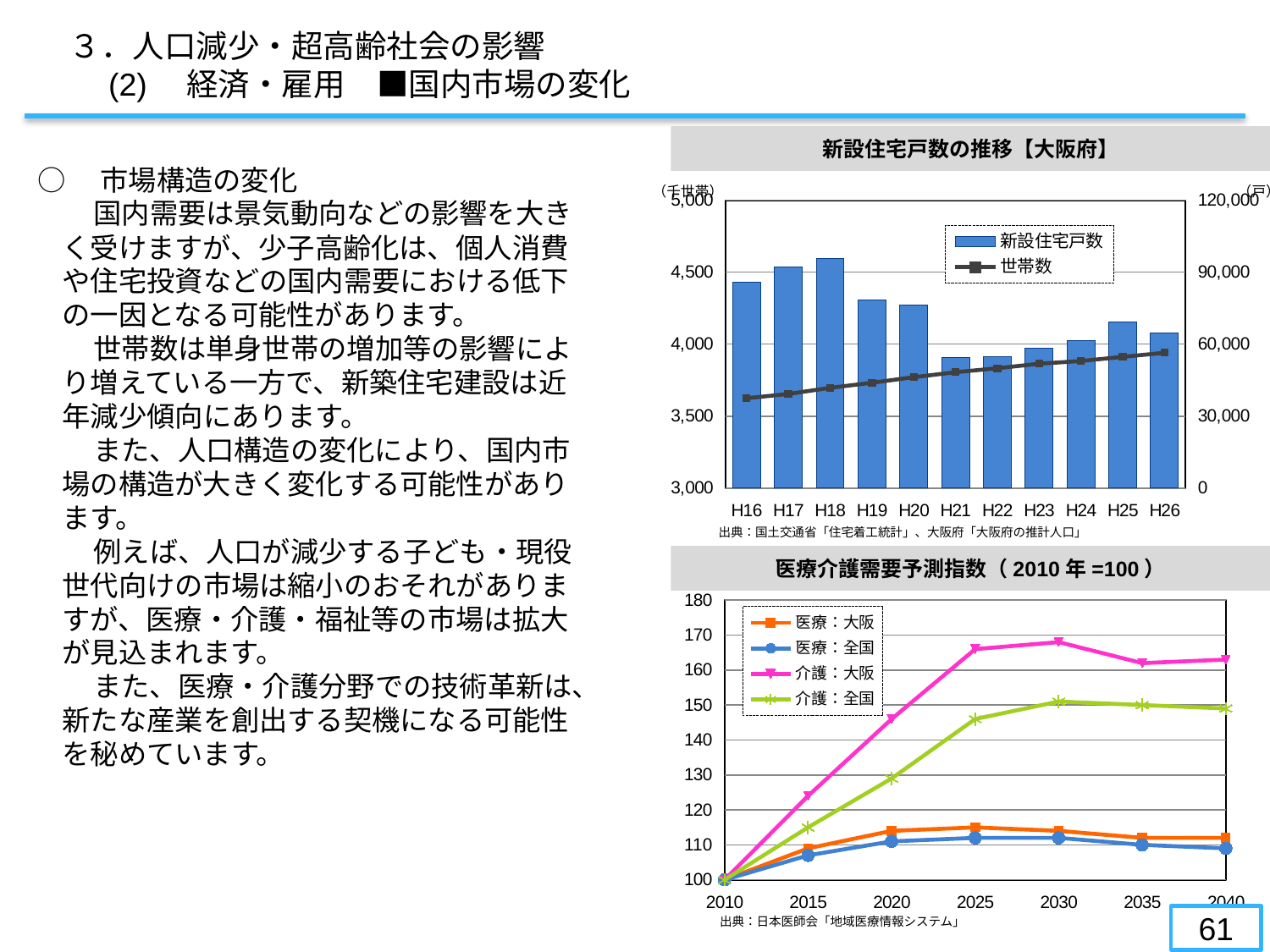

３．人口減少・超高齢社会の影響
　　(2)　経済・雇用　■国内市場の変化
新設住宅戸数の推移【大阪府】
○　市場構造の変化
　　国内需要は景気動向などの影響を大きく受けますが、少子高齢化は、個人消費や住宅投資などの国内需要における低下の一因となる可能性があります。
　　世帯数は単身世帯の増加等の影響により増えている一方で、新築住宅建設は近年減少傾向にあります。
　　また、人口構造の変化により、国内市場の構造が大きく変化する可能性があります。
　　例えば、人口が減少する子ども・現役世代向けの市場は縮小のおそれがありますが、医療・介護・福祉等の市場は拡大が見込まれます。
　　また、医療・介護分野での技術革新は、新たな産業を創出する契機になる可能性を秘めています。
（千世帯）
（戸）

### Chart

| Category | 新設住宅戸数 | 世帯数 |
|---|---|---|
| H16 | 85977.0 | 3624.293 |
| H17 | 92271.0 | 3654.293 |
| H18 | 95671.0 | 3696.348 |
| H19 | 78285.0 | 3731.789 |
| H20 | 76328.0 | 3770.279 |
| H21 | 54444.0 | 3805.144 |
| H22 | 54619.0 | 3832.386 |
| H23 | 58427.0 | 3863.971 |
| H24 | 61617.0 | 3882.686 |
| H25 | 69335.0 | 3911.62 |
| H26 | 64528.0 | 3940.446 |
出典：国土交通省「住宅着工統計」、大阪府「大阪府の推計人口」
医療介護需要予測指数（2010年=100）

### Chart

| Category | 医療：大阪 | 医療：全国 | 介護：大阪 | 介護：全国 |
|---|---|---|---|---|
| 2010 | 100.0 | 100.0 | 100.0 | 100.0 |
| 2015 | 109.0 | 107.0 | 124.0 | 115.0 |
| 2020 | 114.0 | 111.0 | 146.0 | 129.0 |
| 2025 | 115.0 | 112.0 | 166.0 | 146.0 |
| 2030 | 114.0 | 112.0 | 168.0 | 151.0 |
| 2035 | 112.0 | 110.0 | 162.0 | 150.0 |
| 2040 | 112.0 | 109.0 | 163.0 | 149.0 |
61
出典：日本医師会「地域医療情報システム」